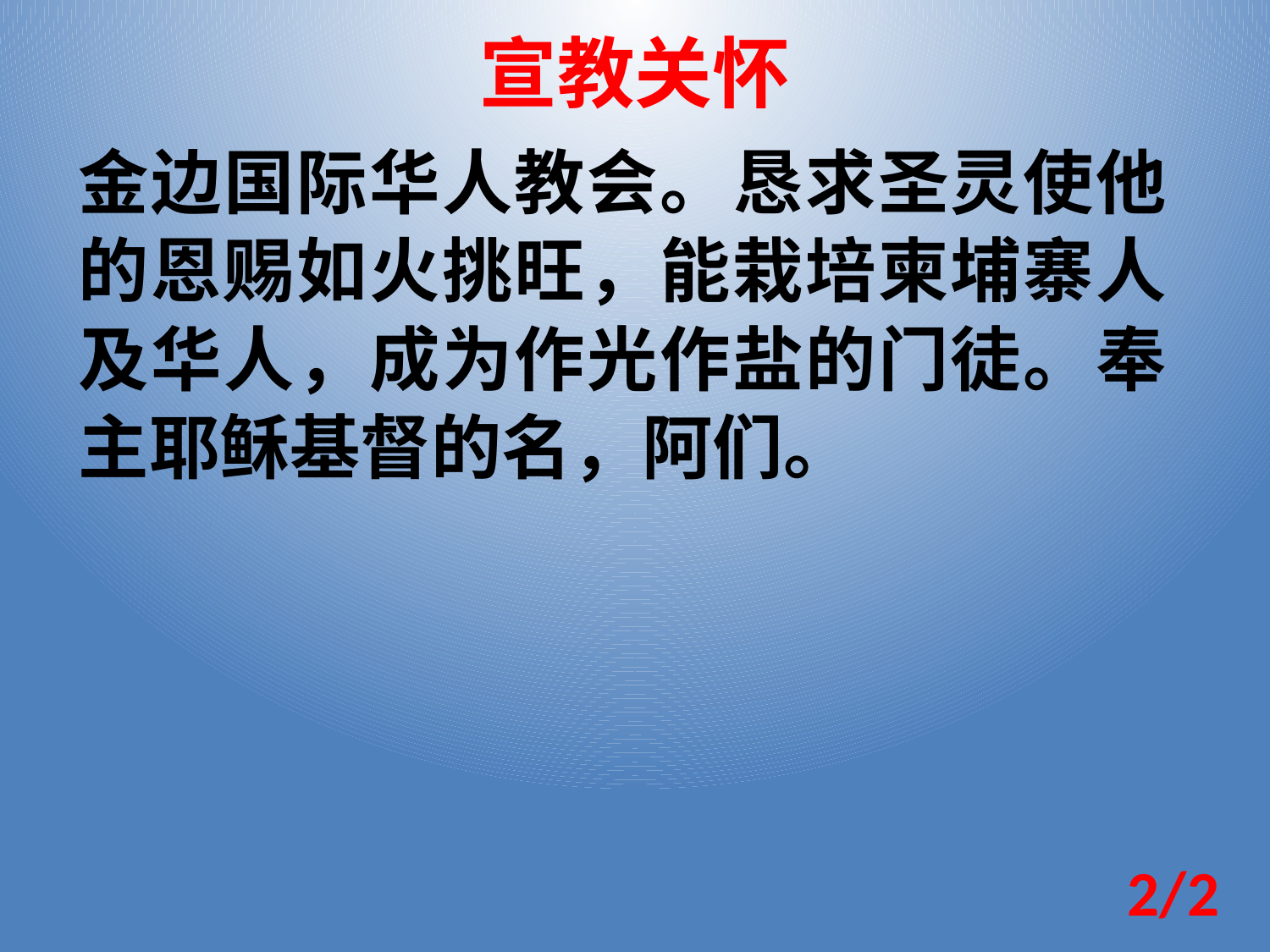

宣教关怀
金边国际华人教会。恳求圣灵使他的恩赐如火挑旺，能栽培柬埔寨人及华人，成为作光作盐的门徒。奉主耶稣基督的名，阿们。
2/2